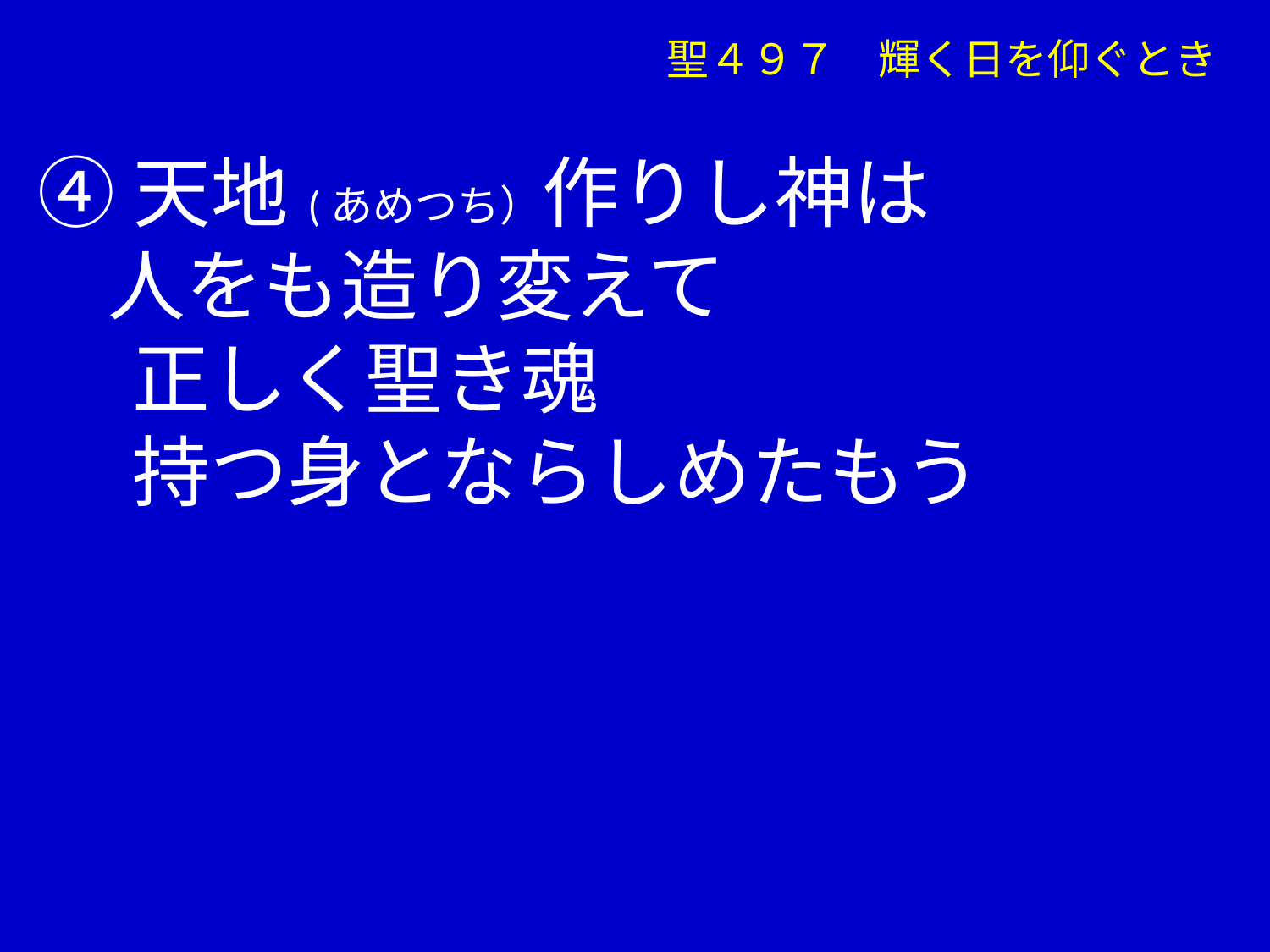

聖４９７　輝く日を仰ぐとき
④天地(あめつち）作りし神は
   人をも造り変えて
　 正しく聖き魂
　 持つ身とならしめたもう